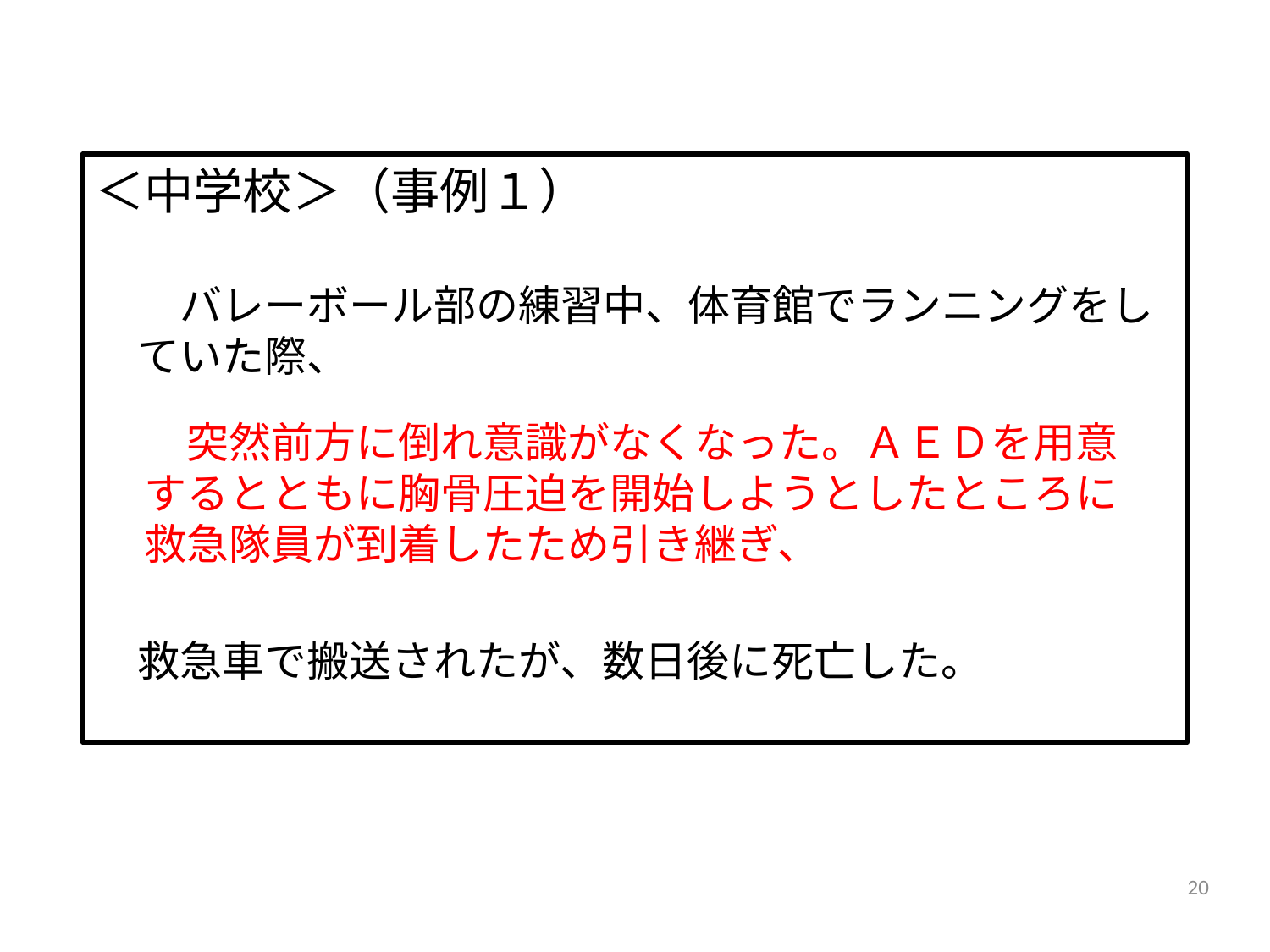

＜中学校＞（事例１）

　　バレーボール部の練習中、体育館でランニングをし
　ていた際、

　救急車で搬送されたが、数日後に死亡した。

　突然前方に倒れ意識がなくなった。ＡＥＤを用意するとともに胸骨圧迫を開始しようとしたところに救急隊員が到着したため引き継ぎ、
20